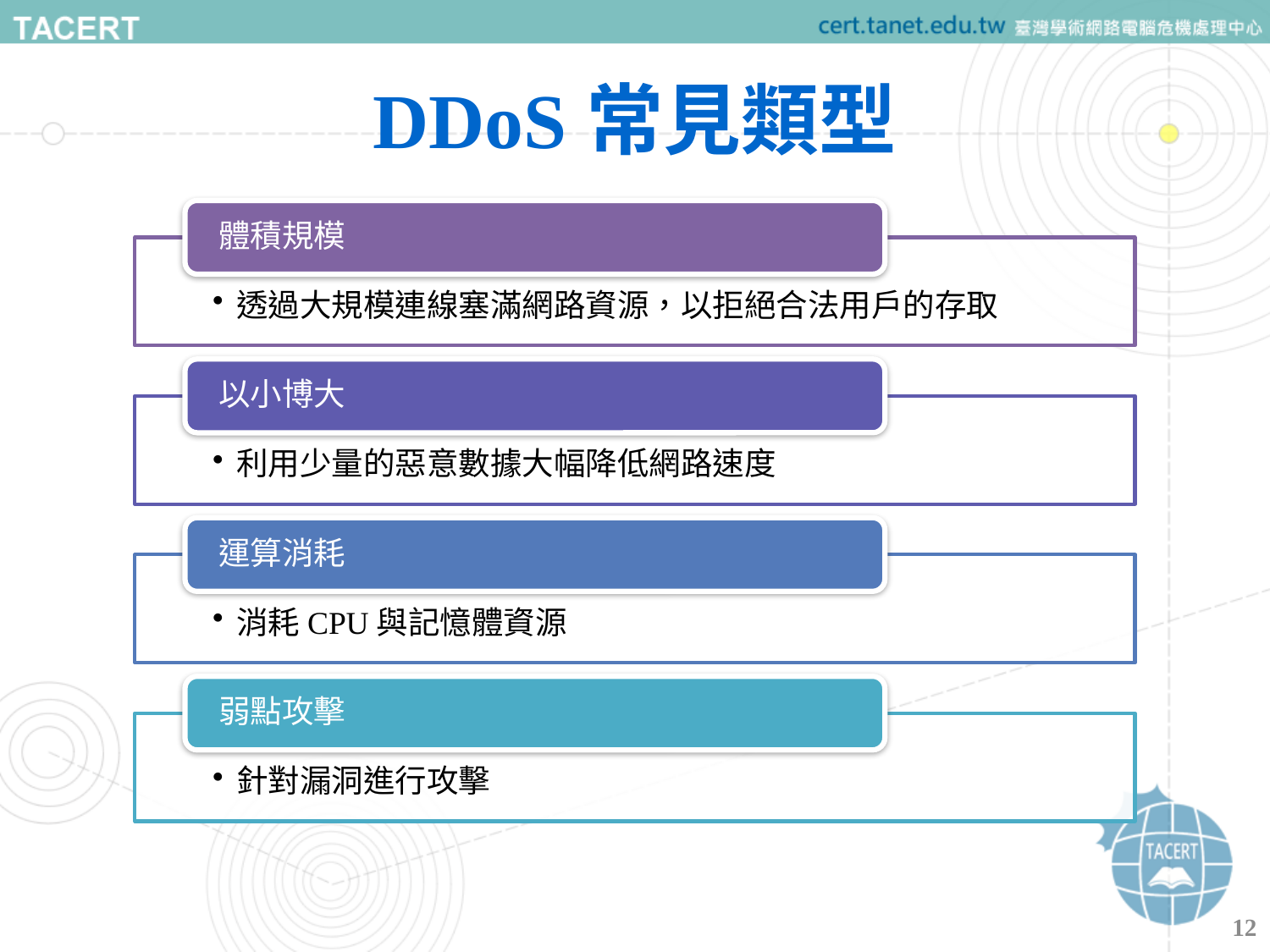

# DDoS常見類型
透過大規模連線塞滿網路資源，以拒絕合法用戶的存取
體積規模
利用少量的惡意數據大幅降低網路速度
以小博大
消耗CPU與記憶體資源
運算消耗
針對漏洞進行攻擊
弱點攻擊
12